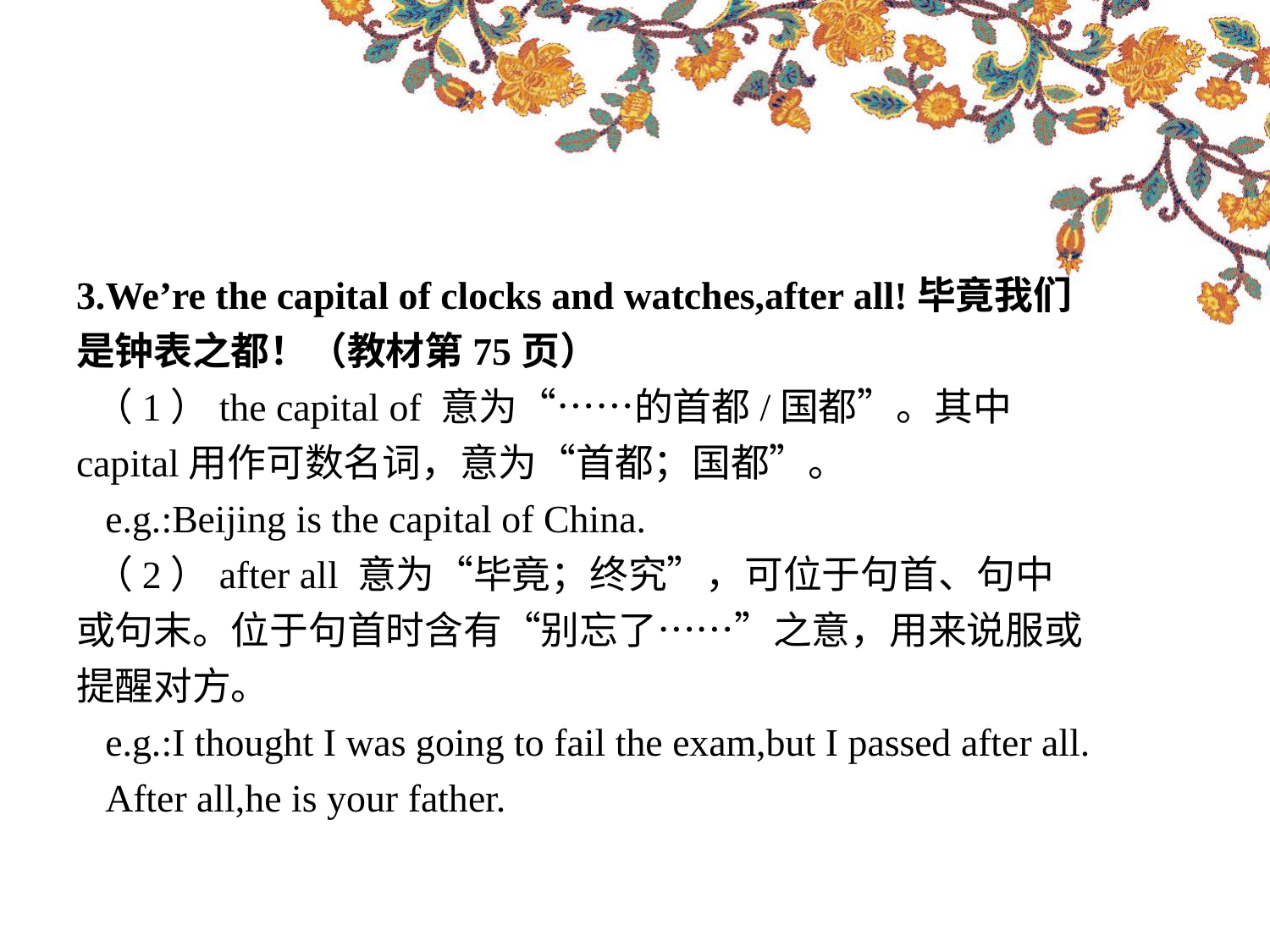

3.We’re the capital of clocks and watches,after all!毕竟我们是钟表之都！（教材第75页）
 （1）the capital of 意为“……的首都/国都”。其中capital用作可数名词，意为“首都；国都”。
   e.g.:Beijing is the capital of China.
 （2）after all 意为“毕竟；终究”，可位于句首、句中或句末。位于句首时含有“别忘了……”之意，用来说服或提醒对方。
   e.g.:I thought I was going to fail the exam,but I passed after all.
   After all,he is your father.